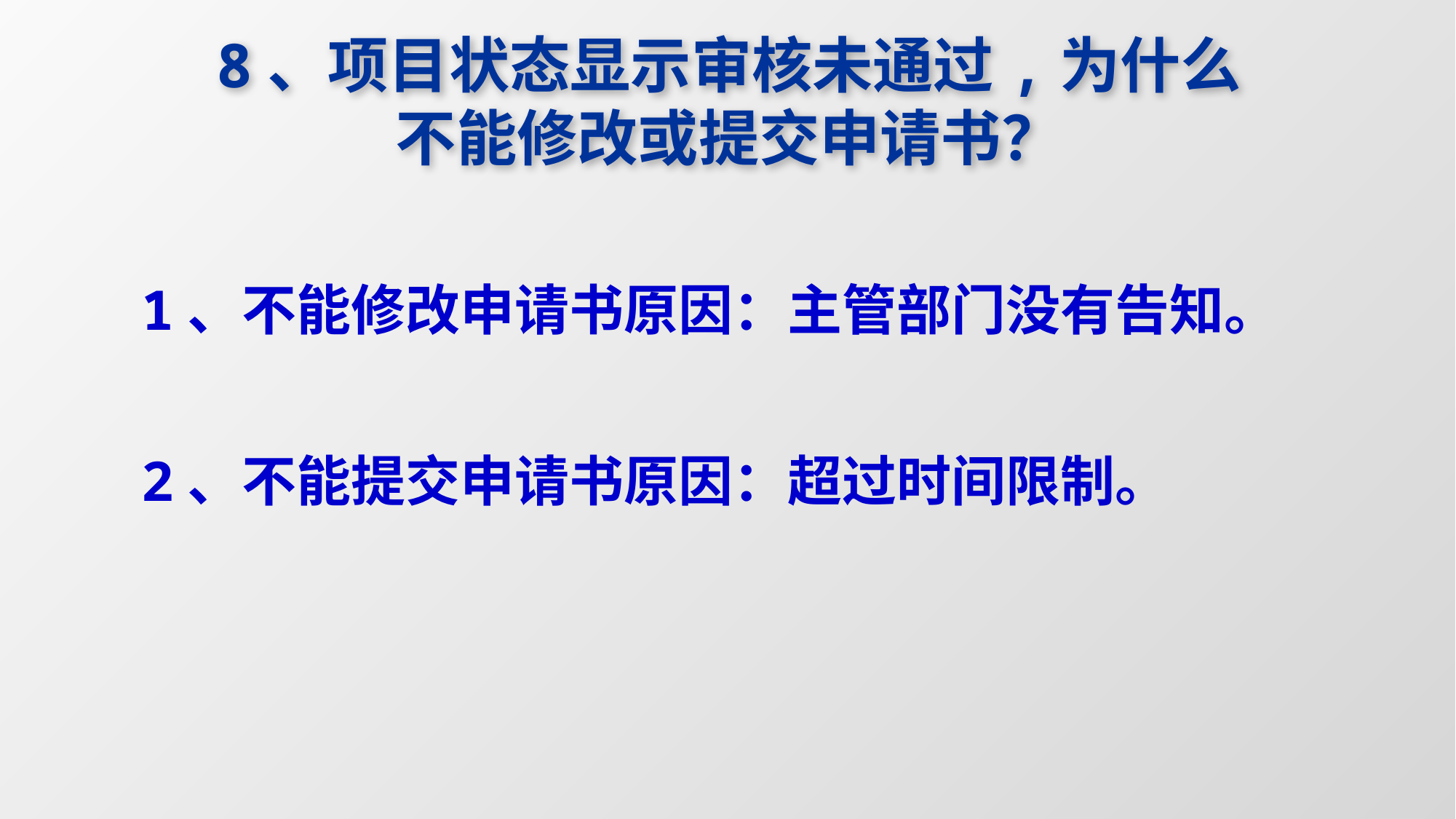

8、项目状态显示审核未通过,为什么
不能修改或提交申请书？
1、不能修改申请书原因：主管部门没有告知。
2、不能提交申请书原因：超过时间限制。